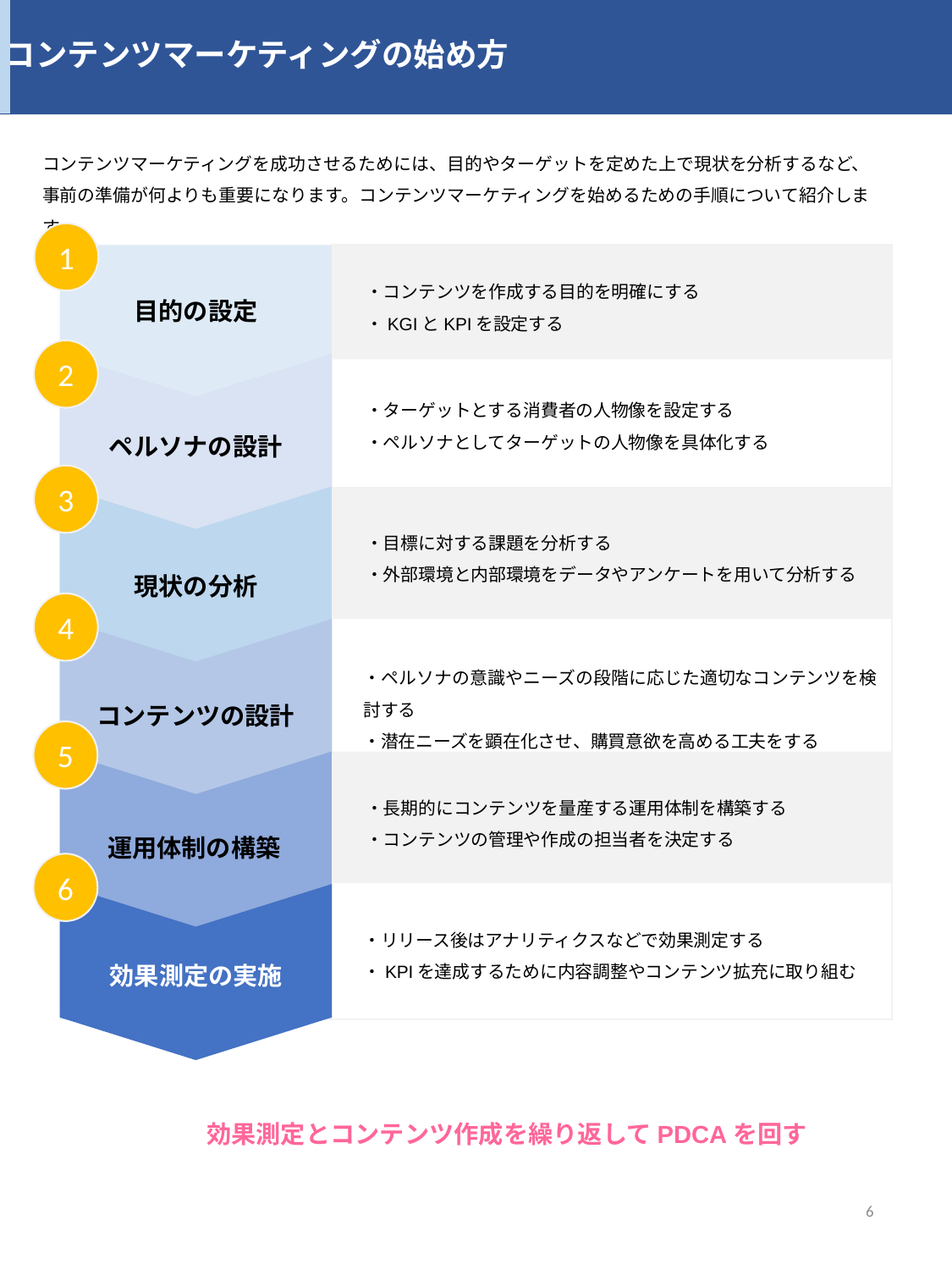

コンテンツマーケティングの始め方
コンテンツマーケティングを成功させるためには、目的やターゲットを定めた上で現状を分析するなど、事前の準備が何よりも重要になります。コンテンツマーケティングを始めるための手順について紹介します。
1

・コンテンツを作成する目的を明確にする
・KGIとKPIを設定する
目的の設定

2
・ターゲットとする消費者の人物像を設定する
・ペルソナとしてターゲットの人物像を具体化する
ペルソナの設計

3

・目標に対する課題を分析する
・外部環境と内部環境をデータやアンケートを用いて分析する
現状の分析

4
・ペルソナの意識やニーズの段階に応じた適切なコンテンツを検討する
・潜在ニーズを顕在化させ、購買意欲を高める工夫をする
コンテンツの設計

5

・長期的にコンテンツを量産する運用体制を構築する
・コンテンツの管理や作成の担当者を決定する
運用体制の構築

6
・リリース後はアナリティクスなどで効果測定する
・KPIを達成するために内容調整やコンテンツ拡充に取り組む
効果測定の実施
効果測定とコンテンツ作成を繰り返してPDCAを回す
6